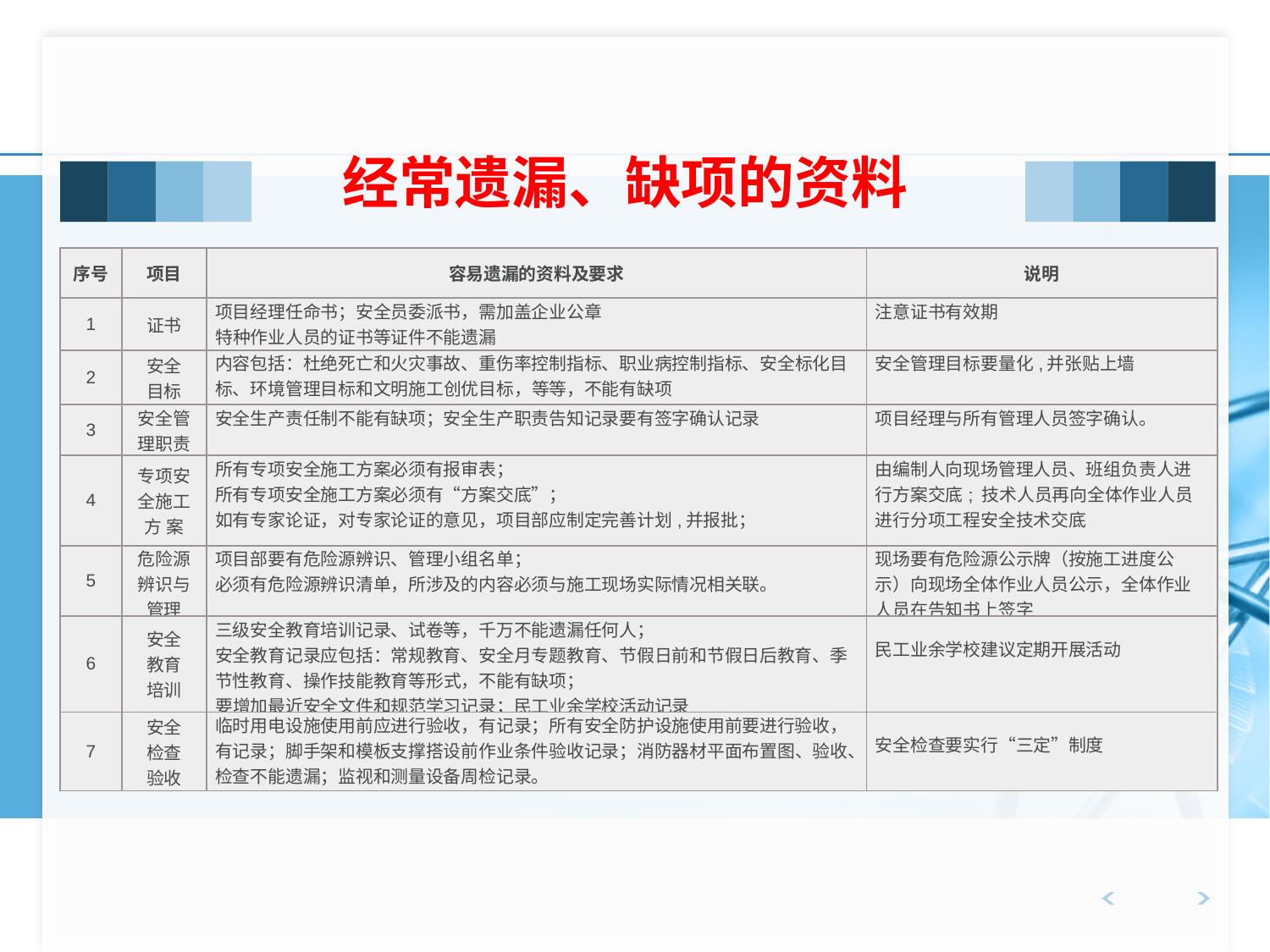

经常遗漏、缺项的资料

| 序号 | 项目 | 容易遗漏的资料及要求 | 说明 |
| --- | --- | --- | --- |
| 1 | 证书 | 项目经理任命书；安全员委派书，需加盖企业公章 特种作业人员的证书等证件不能遗漏 | 注意证书有效期 |
| 2 | 安全 目标 | 内容包括：杜绝死亡和火灾事故、重伤率控制指标、职业病控制指标、安全标化目标、环境管理目标和文明施工创优目标，等等，不能有缺项 | 安全管理目标要量化,并张贴上墙 |
| 3 | 安全管理职责 | 安全生产责任制不能有缺项；安全生产职责告知记录要有签字确认记录 | 项目经理与所有管理人员签字确认。 |
| 4 | 专项安全施工方 案 | 所有专项安全施工方案必须有报审表； 所有专项安全施工方案必须有“方案交底”； 如有专家论证，对专家论证的意见，项目部应制定完善计划,并报批； | 由编制人向现场管理人员、班组负责人进行方案交底; 技术人员再向全体作业人员进行分项工程安全技术交底 |
| 5 | 危险源辨识与管理 | 项目部要有危险源辨识、管理小组名单； 必须有危险源辨识清单，所涉及的内容必须与施工现场实际情况相关联。 | 现场要有危险源公示牌（按施工进度公示）向现场全体作业人员公示，全体作业人员在告知书上签字 |
| 6 | 安全 教育 培训 | 三级安全教育培训记录、试卷等，千万不能遗漏任何人； 安全教育记录应包括：常规教育、安全月专题教育、节假日前和节假日后教育、季节性教育、操作技能教育等形式，不能有缺项； 要增加最近安全文件和规范学习记录；民工业余学校活动记录 | 民工业余学校建议定期开展活动 |
| 7 | 安全 检查 验收 | 临时用电设施使用前应进行验收，有记录；所有安全防护设施使用前要进行验收，有记录；脚手架和模板支撑搭设前作业条件验收记录；消防器材平面布置图、验收、检查不能遗漏；监视和测量设备周检记录。 | 安全检查要实行“三定”制度 |